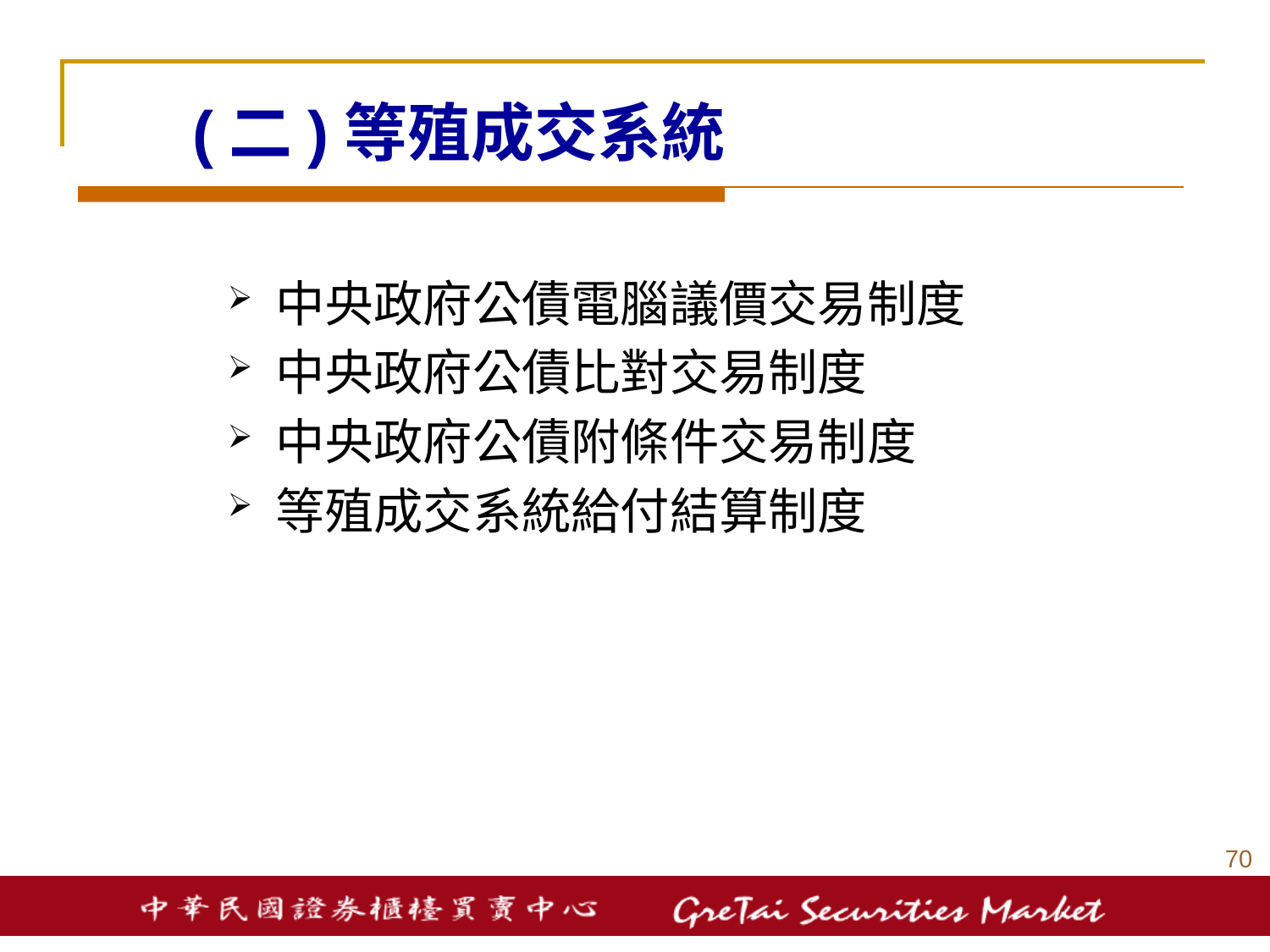

# (二)等殖成交系統

中央政府公債電腦議價交易制度
中央政府公債比對交易制度
中央政府公債附條件交易制度
等殖成交系統給付結算制度
70